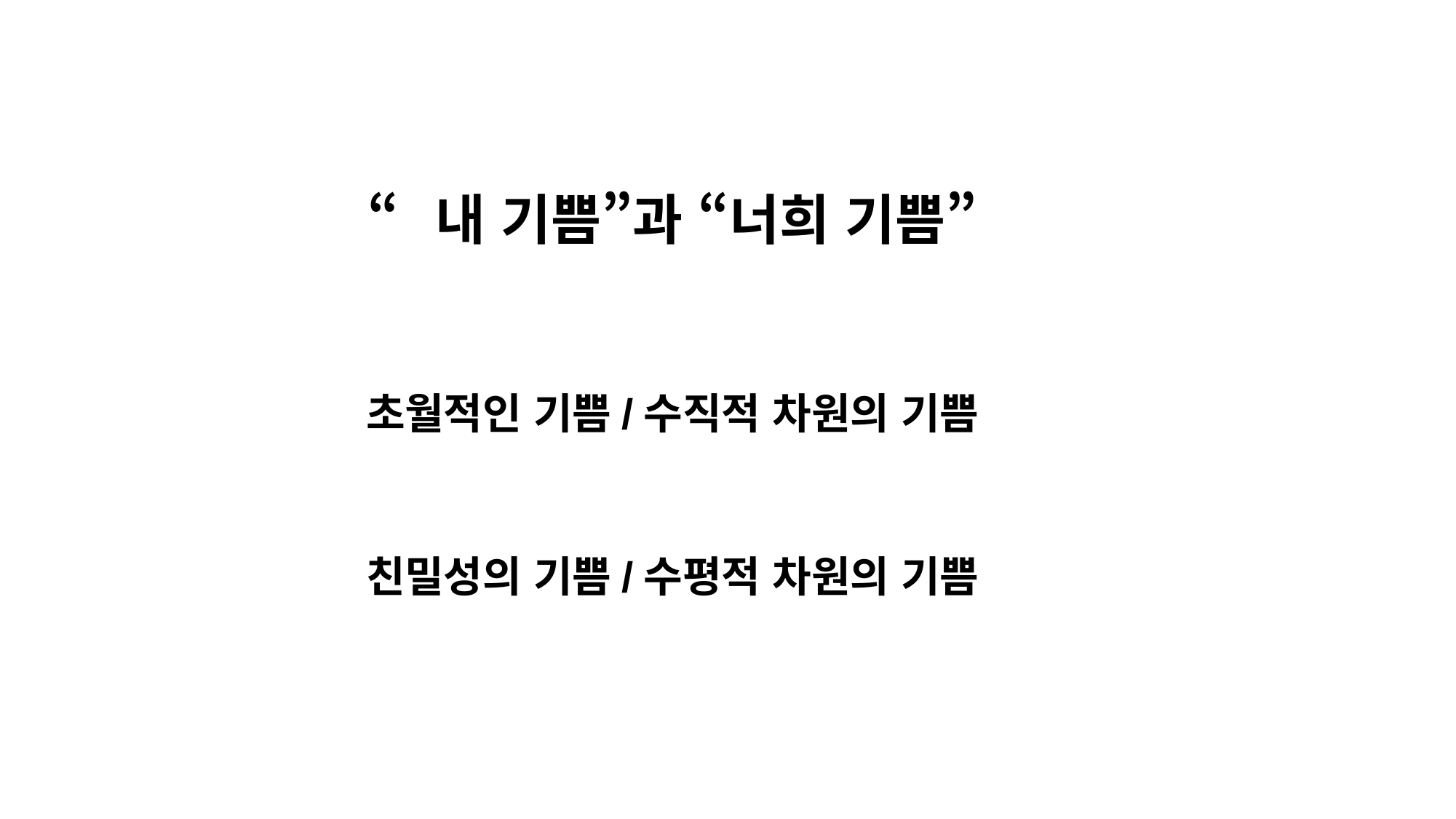

“내 기쁨”과 “너희 기쁨”

초월적인 기쁨/수직적 차원의 기쁨

친밀성의 기쁨/수평적 차원의 기쁨